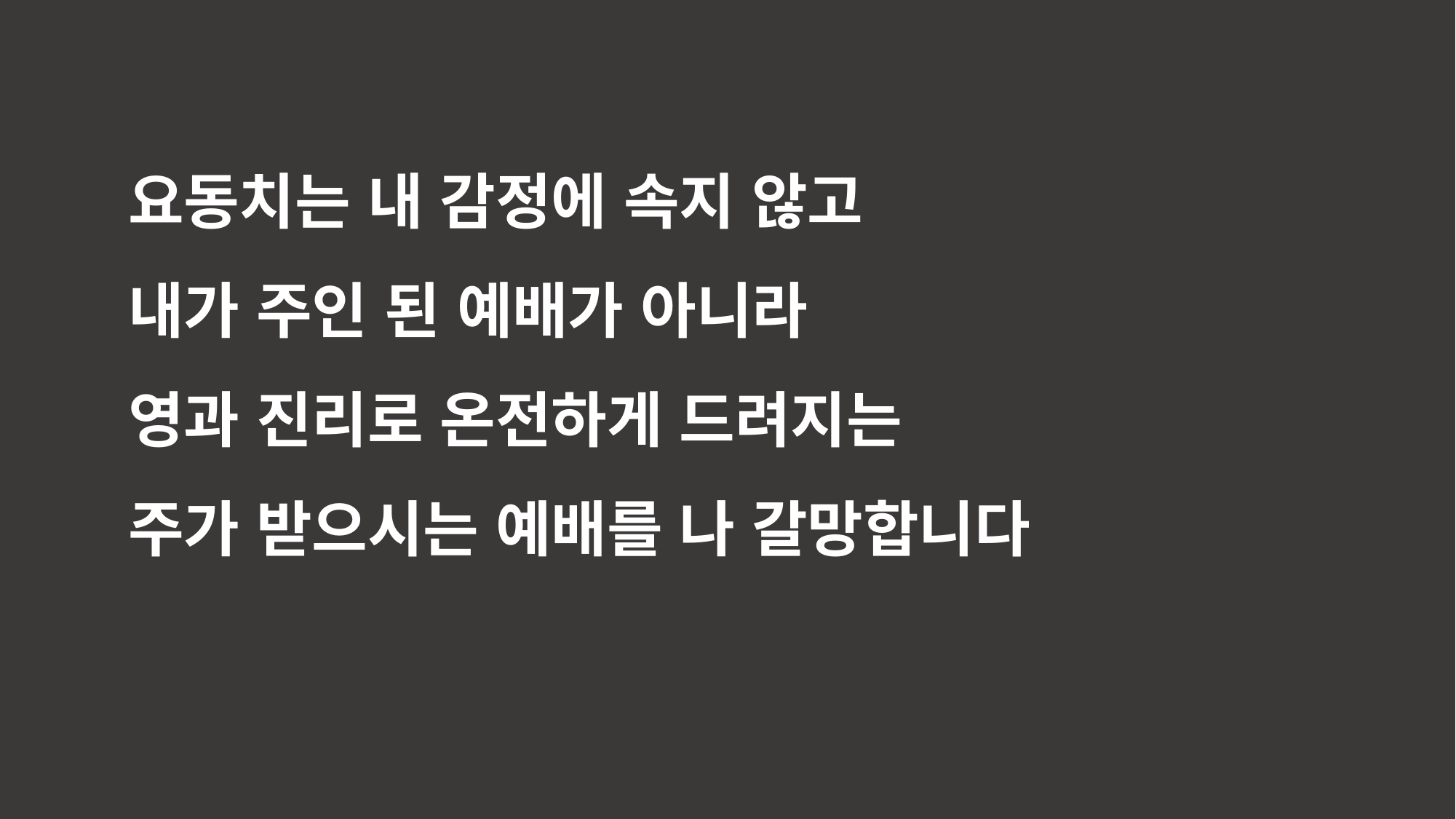

요동치는 내 감정에 속지 않고
내가 주인 된 예배가 아니라
영과 진리로 온전하게 드려지는
주가 받으시는 예배를 나 갈망합니다